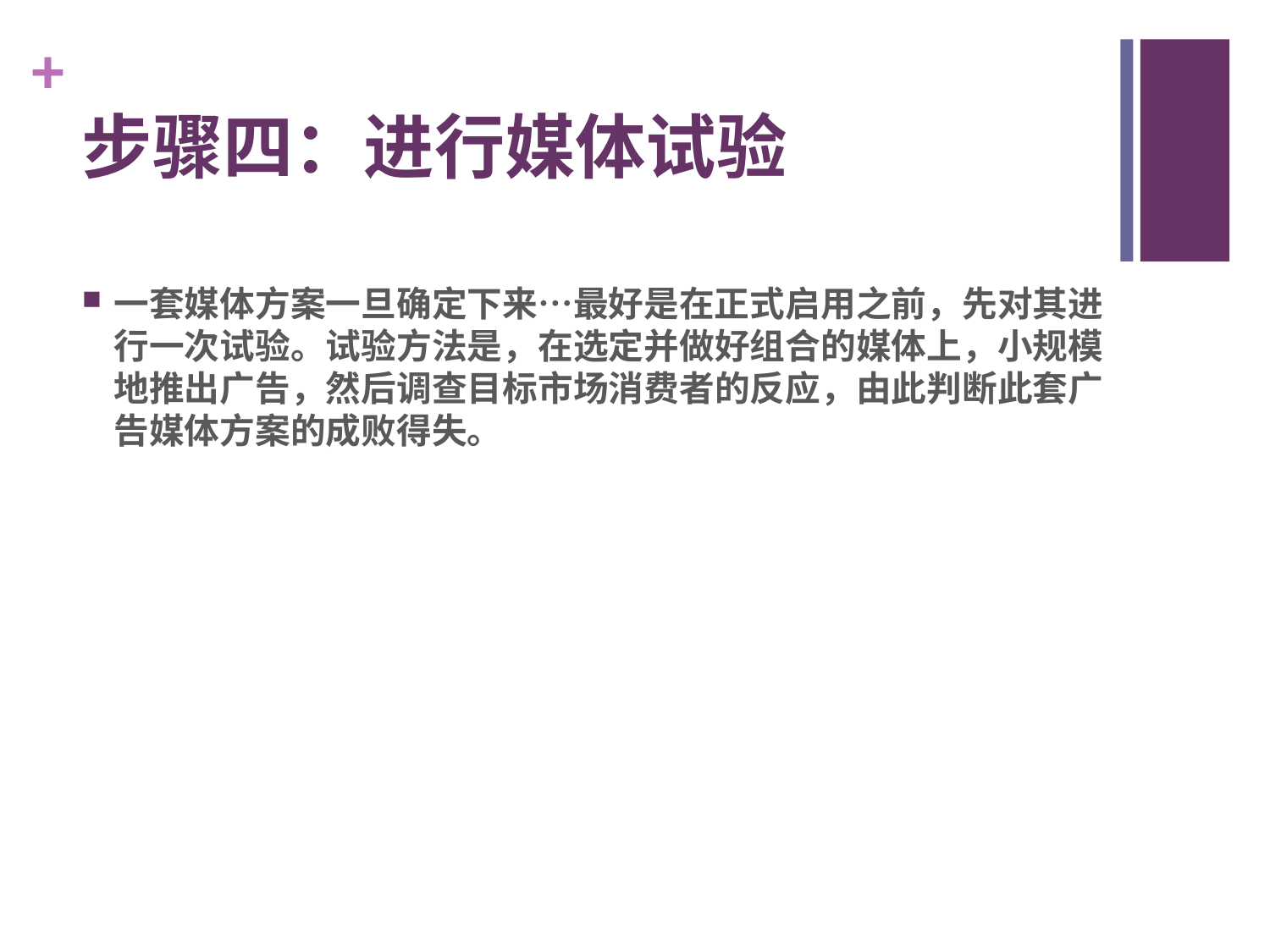

# 步骤四：进行媒体试验
一套媒体方案一旦确定下来…最好是在正式启用之前，先对其进行一次试验。试验方法是，在选定并做好组合的媒体上，小规模地推出广告，然后调查目标市场消费者的反应，由此判断此套广告媒体方案的成败得失。